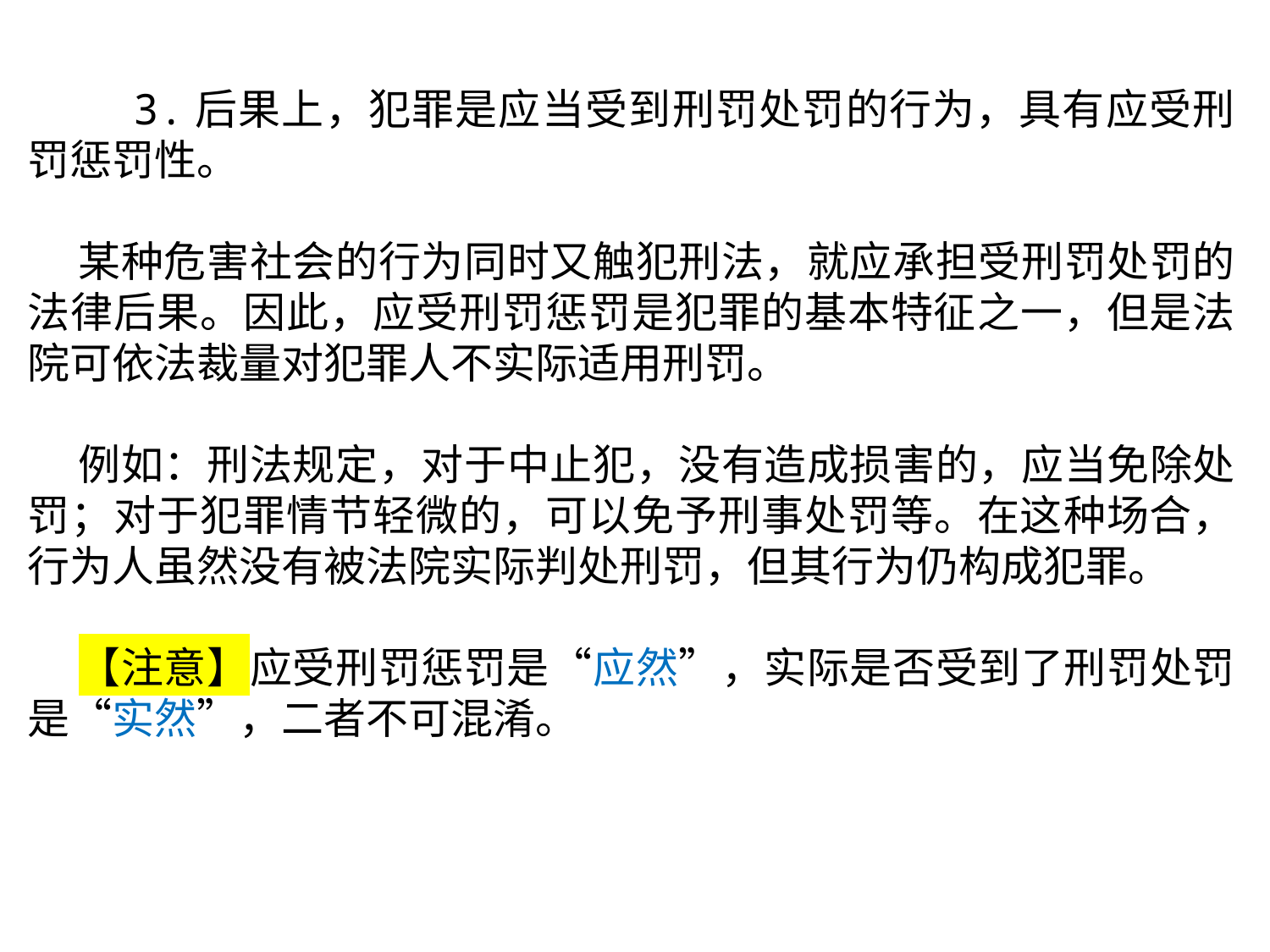

3.后果上，犯罪是应当受到刑罚处罚的行为，具有应受刑罚惩罚性。

    某种危害社会的行为同时又触犯刑法，就应承担受刑罚处罚的法律后果。因此，应受刑罚惩罚是犯罪的基本特征之一，但是法院可依法裁量对犯罪人不实际适用刑罚。

    例如：刑法规定，对于中止犯，没有造成损害的，应当免除处罚；对于犯罪情节轻微的，可以免予刑事处罚等。在这种场合，行为人虽然没有被法院实际判处刑罚，但其行为仍构成犯罪。

    【注意】应受刑罚惩罚是“应然”，实际是否受到了刑罚处罚是“实然”，二者不可混淆。